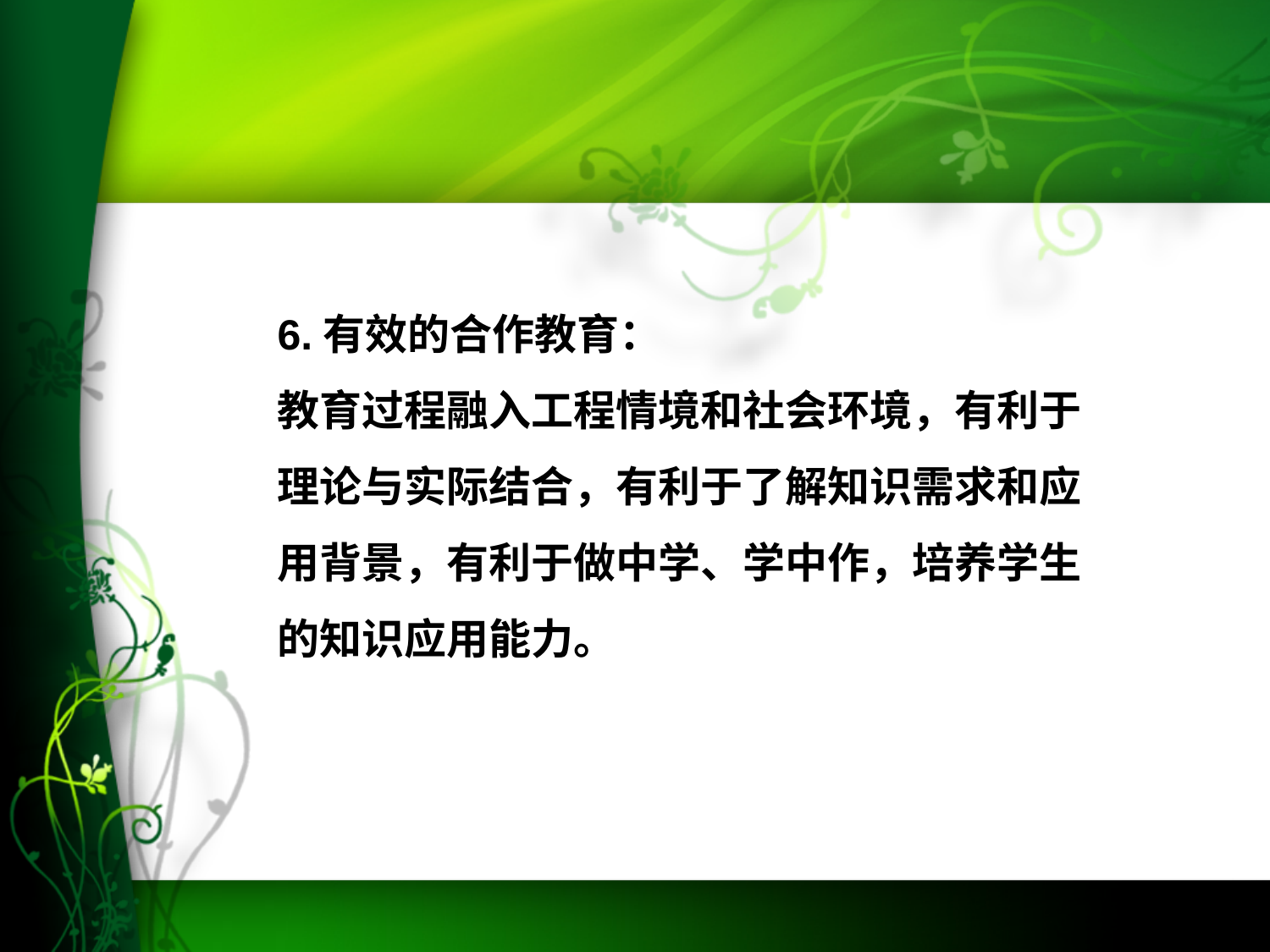

6.有效的合作教育：
教育过程融入工程情境和社会环境，有利于理论与实际结合，有利于了解知识需求和应用背景，有利于做中学、学中作，培养学生的知识应用能力。